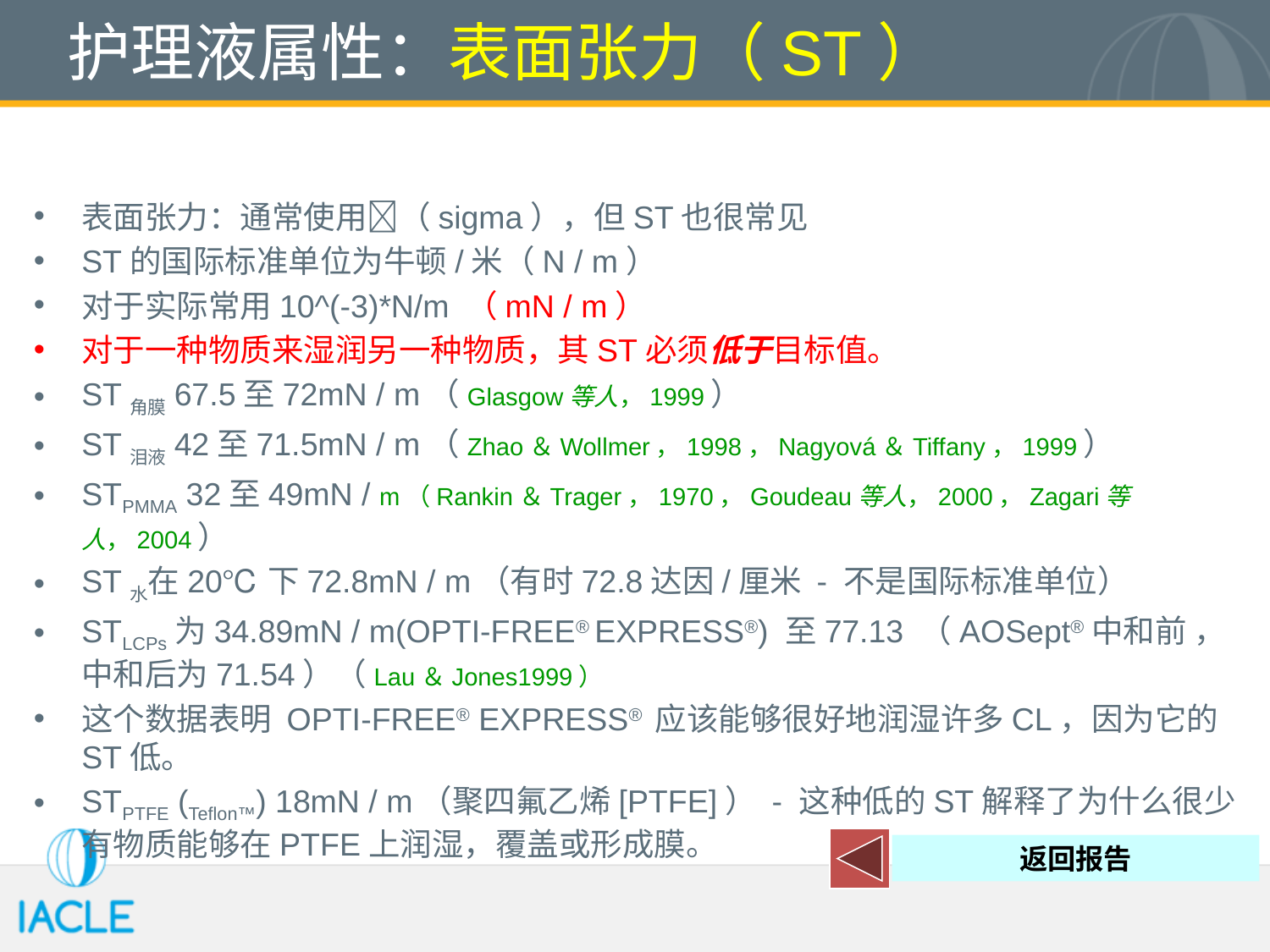

# 护理液属性：表面张力（ST）
表面张力：通常使用σ（sigma），但ST也很常见
ST的国际标准单位为牛顿/米（N / m）
对于实际常用10^(-3)*N/m （mN / m）
对于一种物质来湿润另一种物质，其ST必须低于目标值。
ST角膜67.5至72mN / m（Glasgow等人，1999）
ST泪液42至71.5mN / m（Zhao＆Wollmer，1998，Nagyová＆Tiffany，1999）
STPMMA 32至49mN / m（Rankin＆Trager，1970，Goudeau等人，2000，Zagari等人，2004）
ST水在20℃下72.8mN / m（有时72.8达因/厘米 - 不是国际标准单位）
STLCPs为34.89mN / m(OPTI-FREE® EXPRESS®) 至77.13 （AOSept®中和前 ，中和后为71.54）（Lau＆Jones1999）
这个数据表明 OPTI-FREE® EXPRESS® 应该能够很好地润湿许多CL，因为它的ST低。
STPTFE (Teflon™) 18mN / m（聚四氟乙烯[PTFE]） - 这种低的ST解释了为什么很少有物质能够在PTFE上润湿，覆盖或形成膜。

返回报告